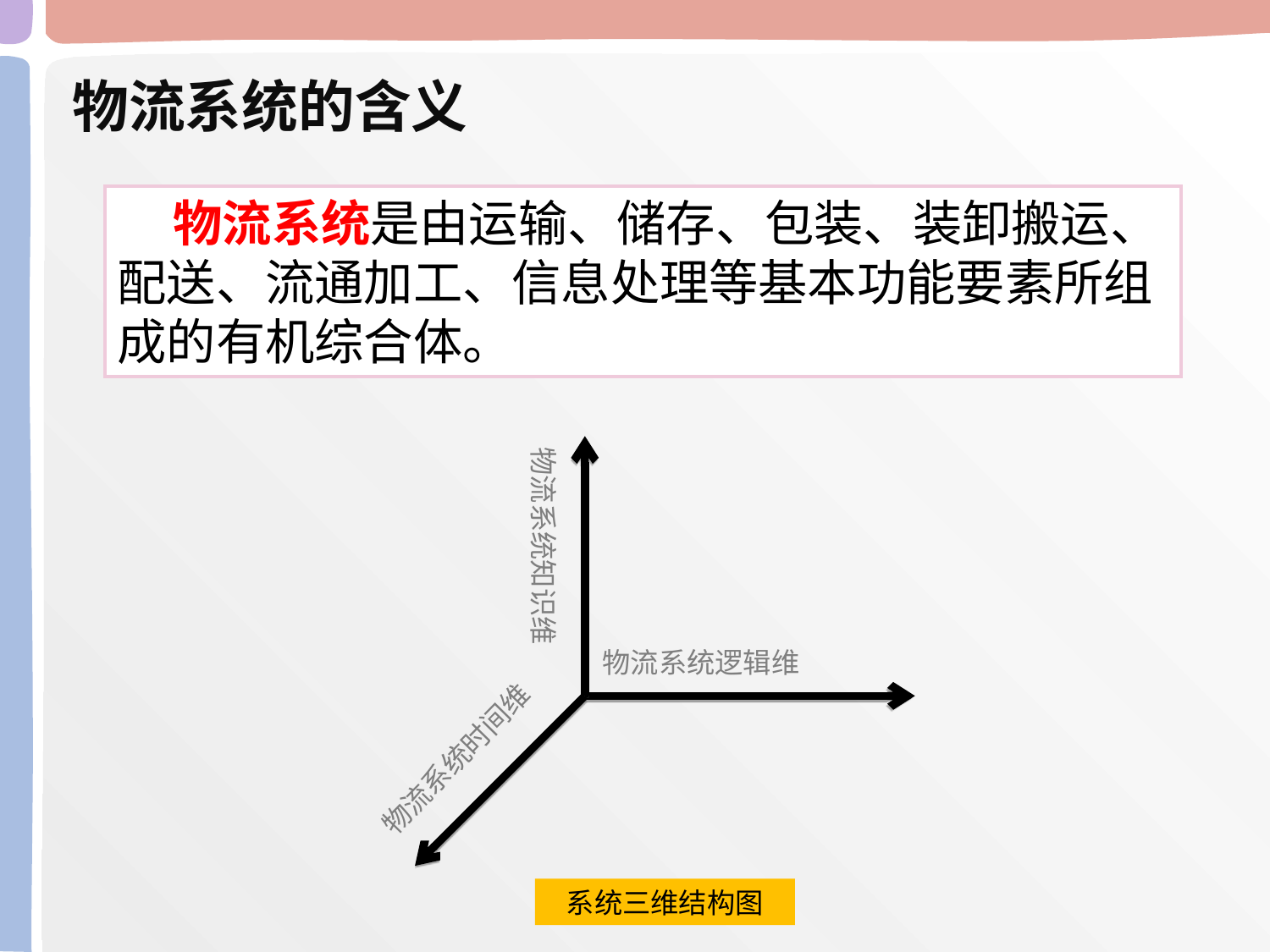

物流系统的含义
    物流系统是由运输、储存、包装、装卸搬运、配送、流通加工、信息处理等基本功能要素所组成的有机综合体。
物流系统知识维
物流系统逻辑维
物流系统时间维
系统三维结构图